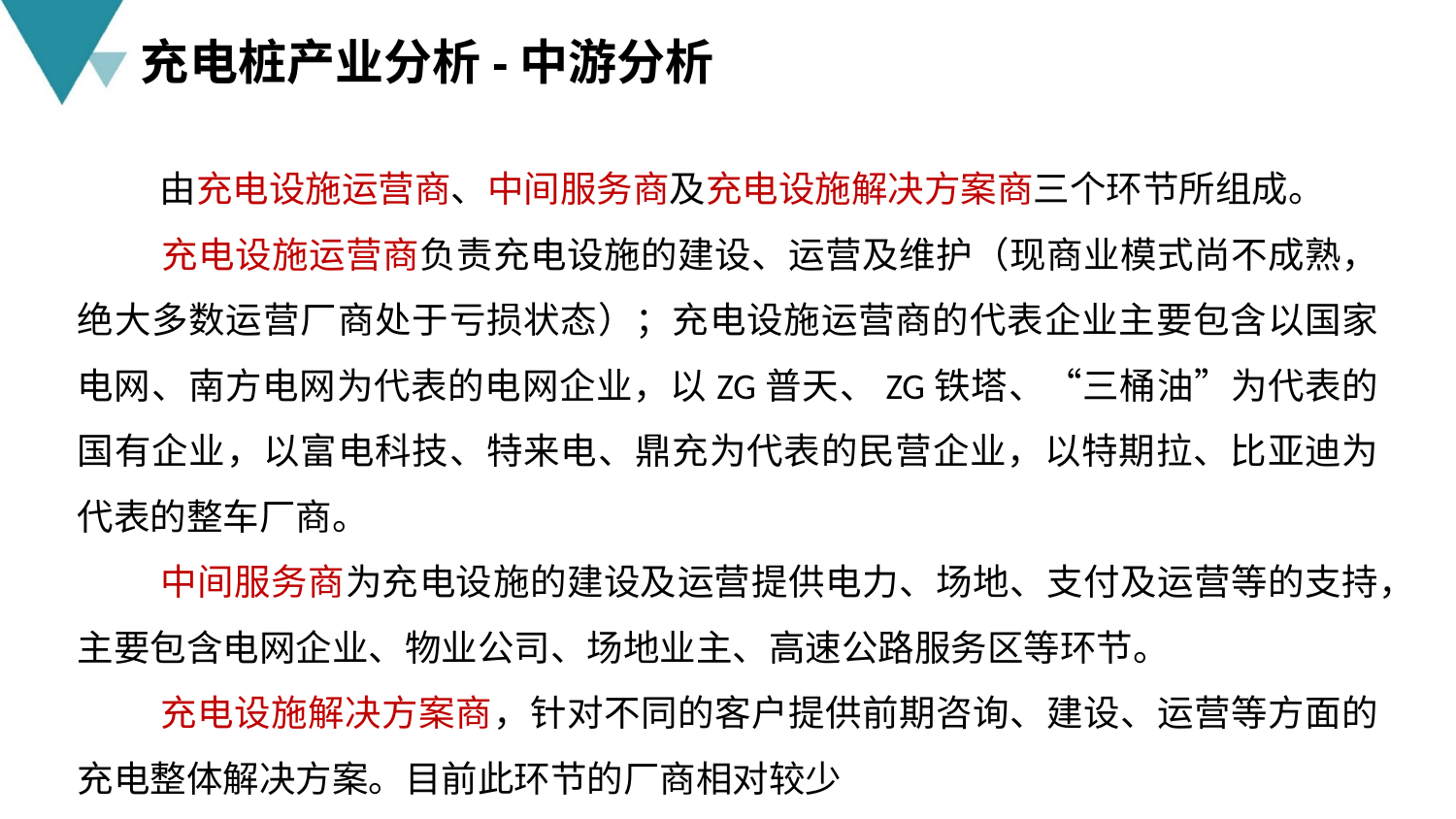

充电桩产业分析-中游分析
  由充电设施运营商、中间服务商及充电设施解决方案商三个环节所组成。
  充电设施运营商负责充电设施的建设、运营及维护（现商业模式尚不成熟，绝大多数运营厂商处于亏损状态）；充电设施运营商的代表企业主要包含以国家电网、南方电网为代表的电网企业，以ZG普天、ZG铁塔、“三桶油”为代表的国有企业，以富电科技、特来电、鼎充为代表的民营企业，以特期拉、比亚迪为代表的整车厂商。
 中间服务商为充电设施的建设及运营提供电力、场地、支付及运营等的支持，主要包含电网企业、物业公司、场地业主、高速公路服务区等环节。
 充电设施解决方案商，针对不同的客户提供前期咨询、建设、运营等方面的充电整体解决方案。目前此环节的厂商相对较少